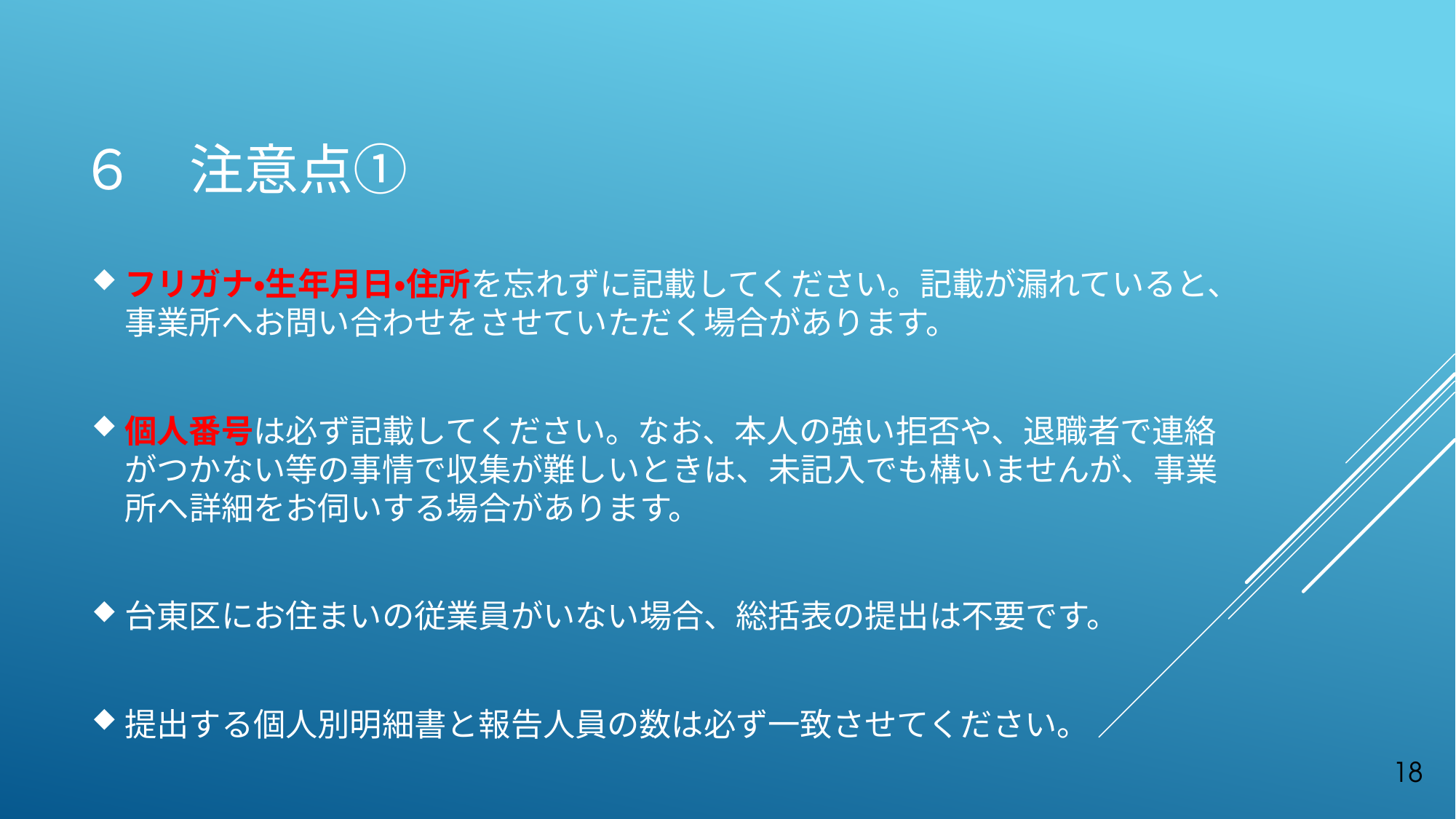

# ６　注意点①
フリガナ・生年月日・住所を忘れずに記載してください。記載が漏れていると、事業所へお問い合わせをさせていただく場合があります。

個人番号は必ず記載してください。なお、本人の強い拒否や、退職者で連絡がつかない等の事情で収集が難しいときは、未記入でも構いませんが、事業所へ詳細をお伺いする場合があります。

台東区にお住まいの従業員がいない場合、総括表の提出は不要です。

提出する個人別明細書と報告人員の数は必ず一致させてください。

18